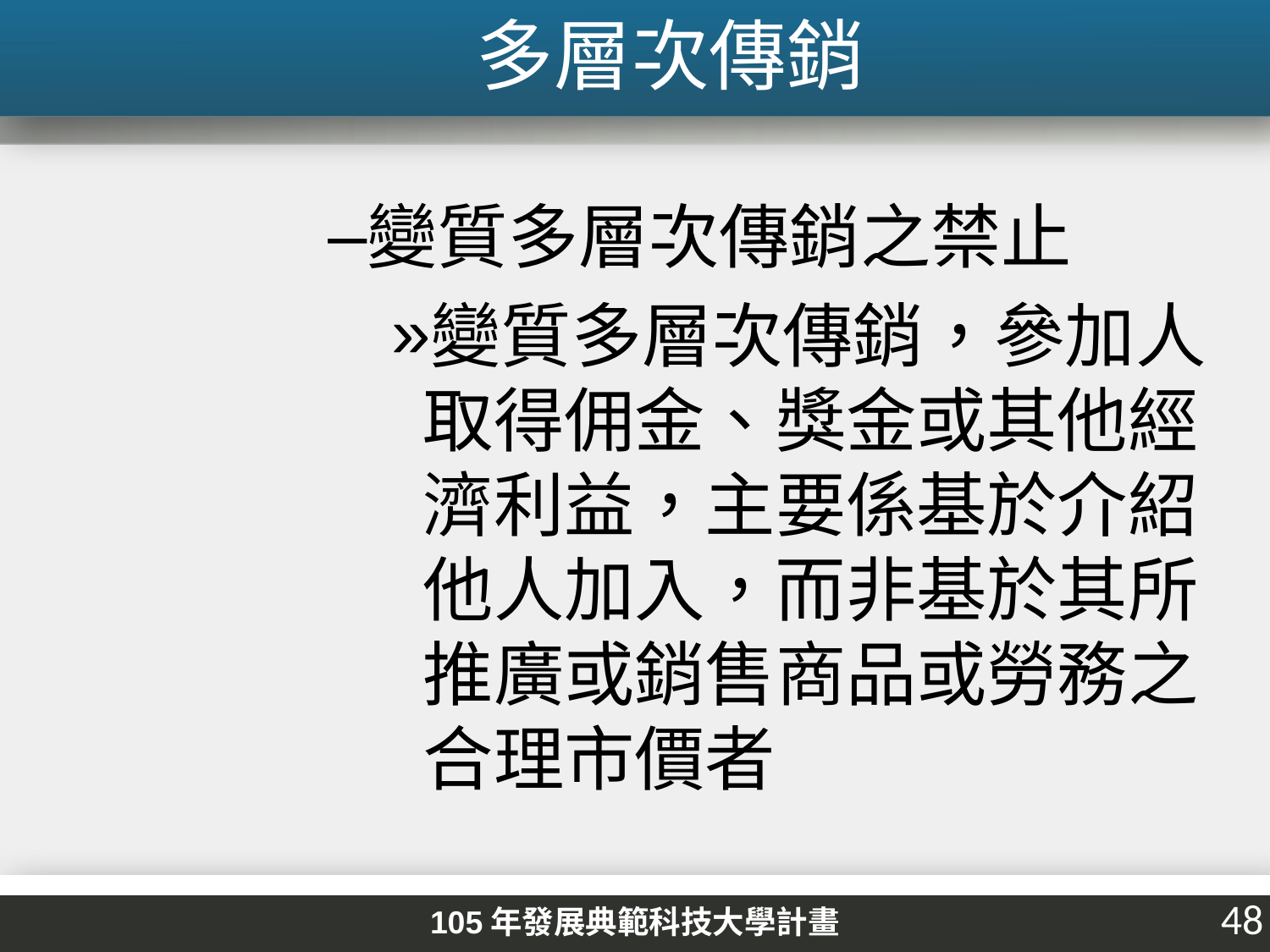

# 多層次傳銷
變質多層次傳銷之禁止
變質多層次傳銷，參加人取得佣金、獎金或其他經濟利益，主要係基於介紹他人加入，而非基於其所推廣或銷售商品或勞務之合理市價者